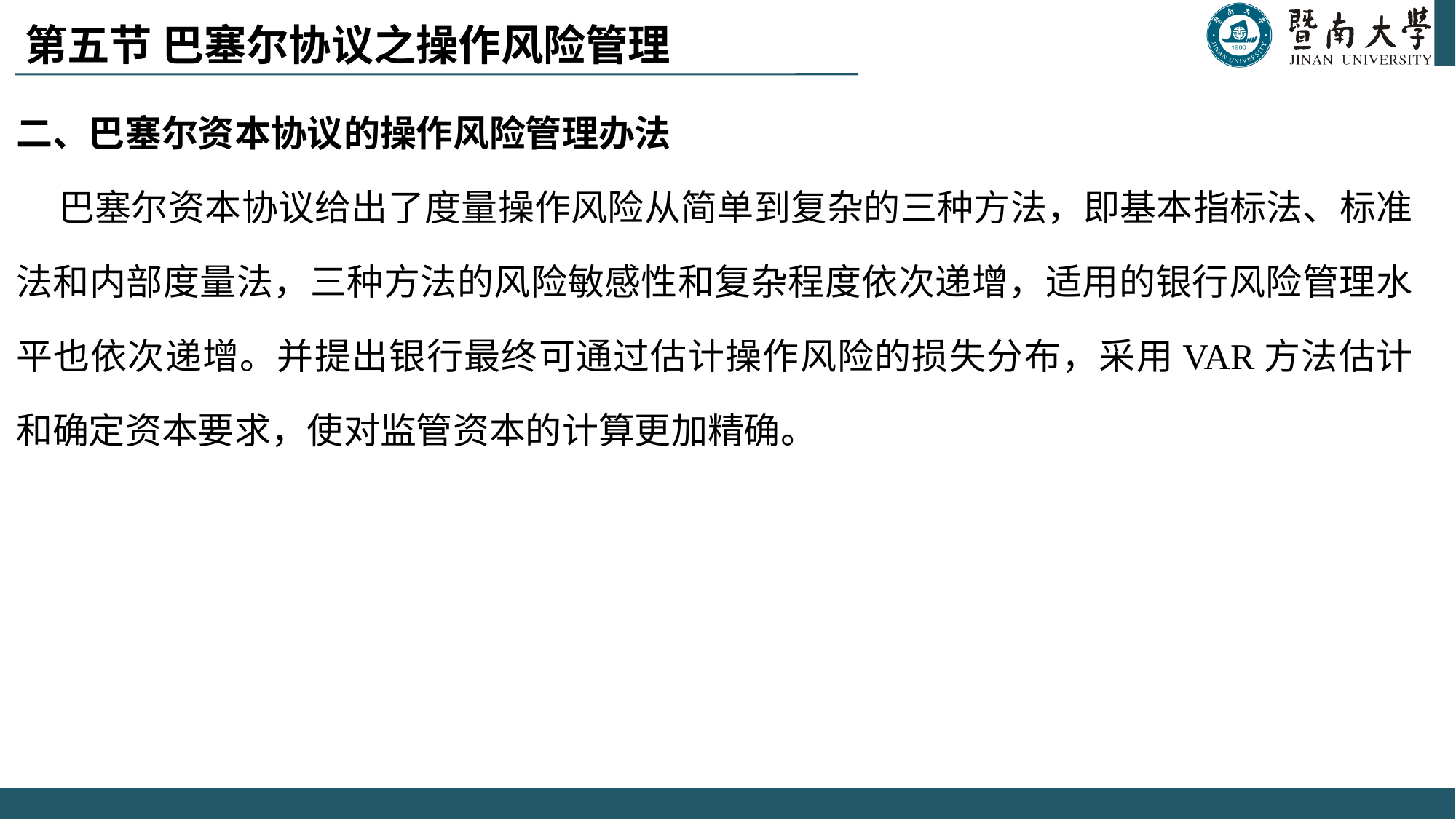

# 第五节 巴塞尔协议之操作风险管理
二、巴塞尔资本协议的操作风险管理办法
    巴塞尔资本协议给出了度量操作风险从简单到复杂的三种方法，即基本指标法、标准法和内部度量法，三种方法的风险敏感性和复杂程度依次递增，适用的银行风险管理水平也依次递增。并提出银行最终可通过估计操作风险的损失分布，采用VAR方法估计和确定资本要求，使对监管资本的计算更加精确。